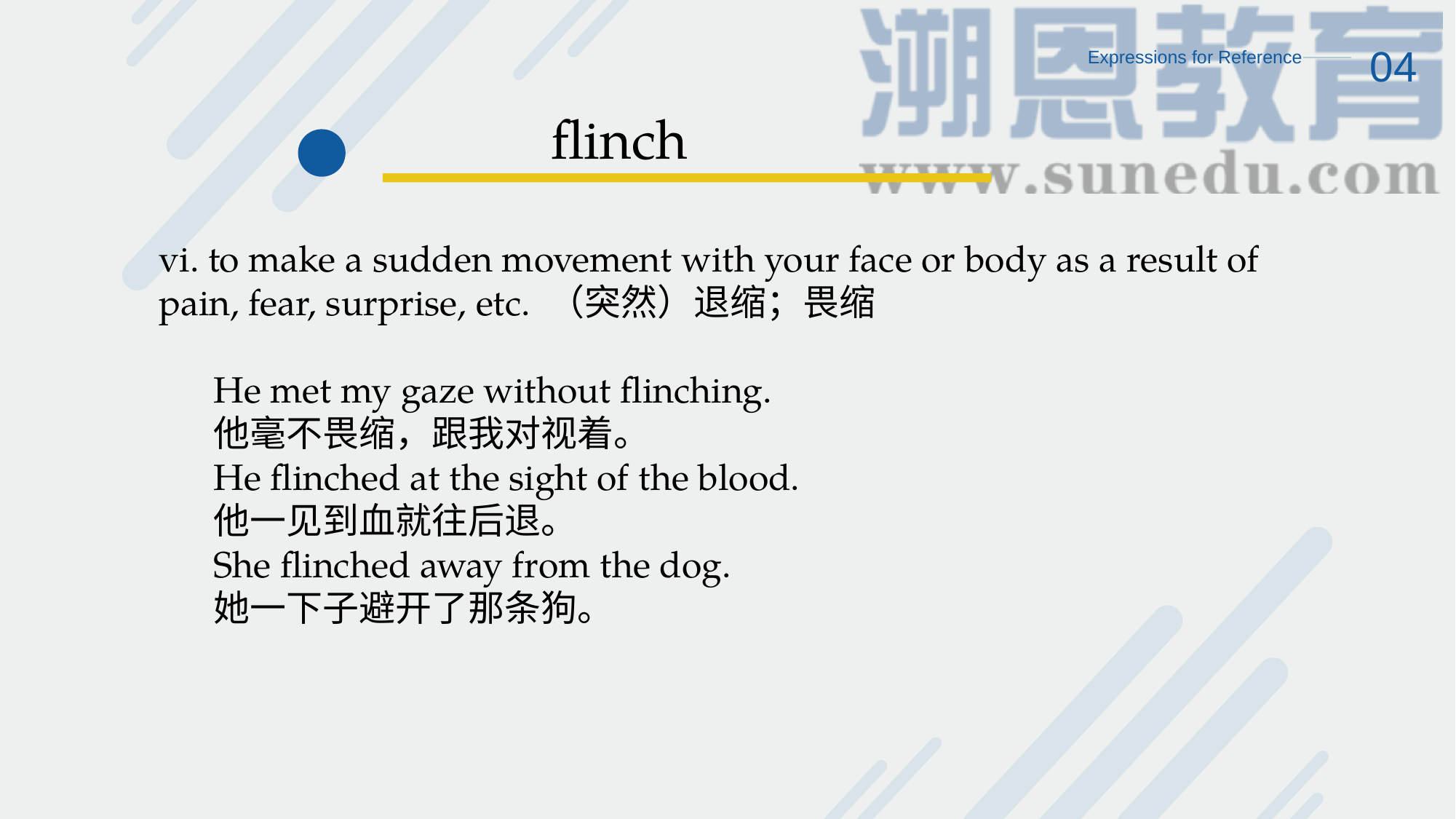

04
Expressions for Reference
flinch

vi. to make a sudden movement with your face or body as a result of pain, fear, surprise, etc. （突然）退缩；畏缩

He met my gaze without flinching.
他毫不畏缩，跟我对视着。
He flinched at the sight of the blood.
他一见到血就往后退。
She flinched away from the dog.
她一下子避开了那条狗。